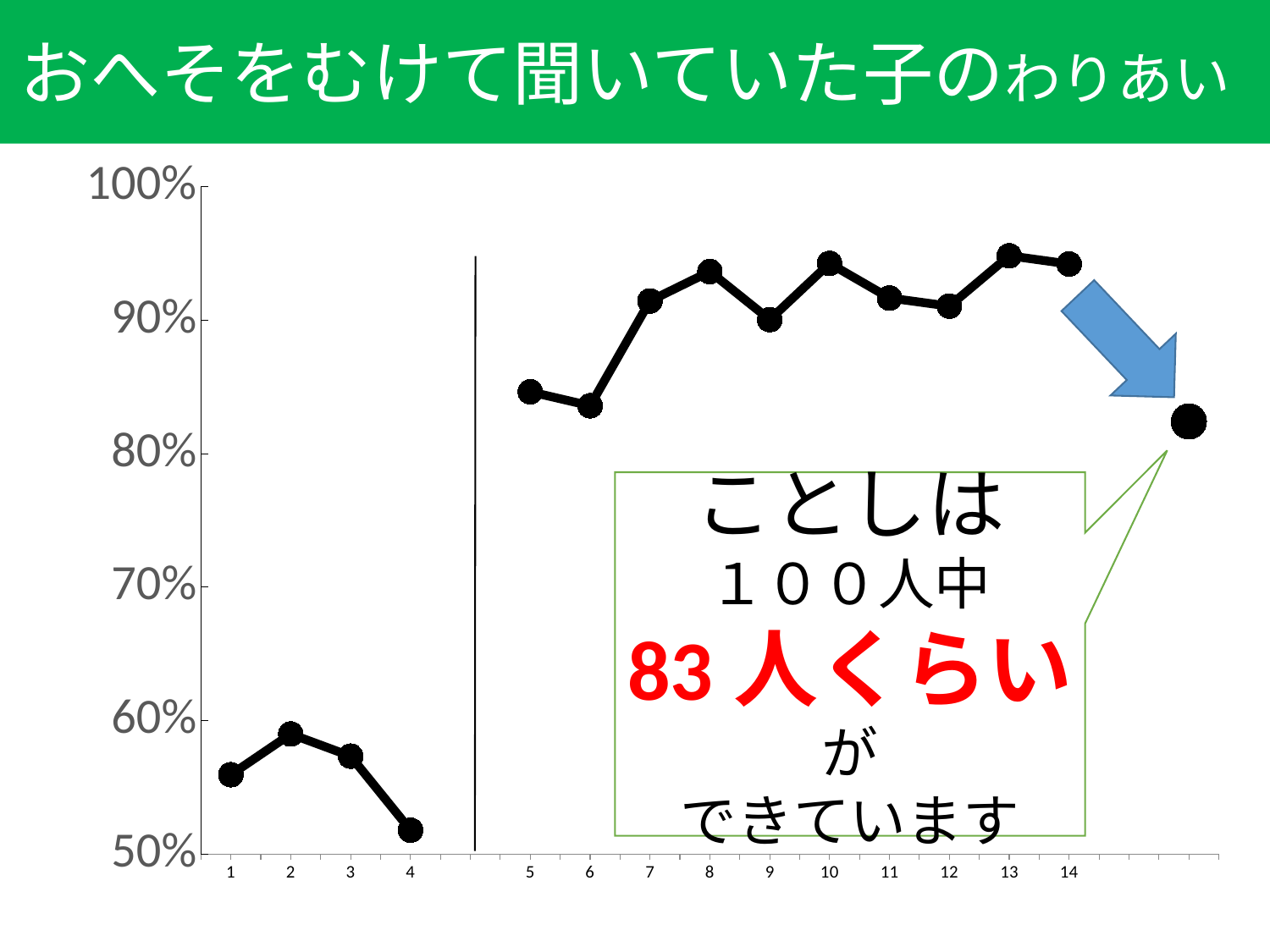

おへそをむけて聞いていた子のわりあい

### Chart

| Category | 平均 |
|---|---|
| 1 | 0.5594444444444444 |
| 2 | 0.5899 |
| 3 | 0.5733333333333335 |
| 4 | 0.5178999999999999 |
|  | None |
| 5 | 0.8463636363636364 |
| 6 | 0.8358951590506866 |
| 7 | 0.9144403790653792 |
| 8 | 0.9364279472208239 |
| 9 | 0.9004152710619081 |
| 10 | 0.9425379182305333 |
| 11 | 0.9166235983294942 |
| 12 | 0.910548004812552 |
| 13 | 0.9482708782346527 |
| 14 | 0.9420999420918893 |
|  | None |
|  | 0.8241619471747349 |
ことしは
１００人中
83人くらいが
できています